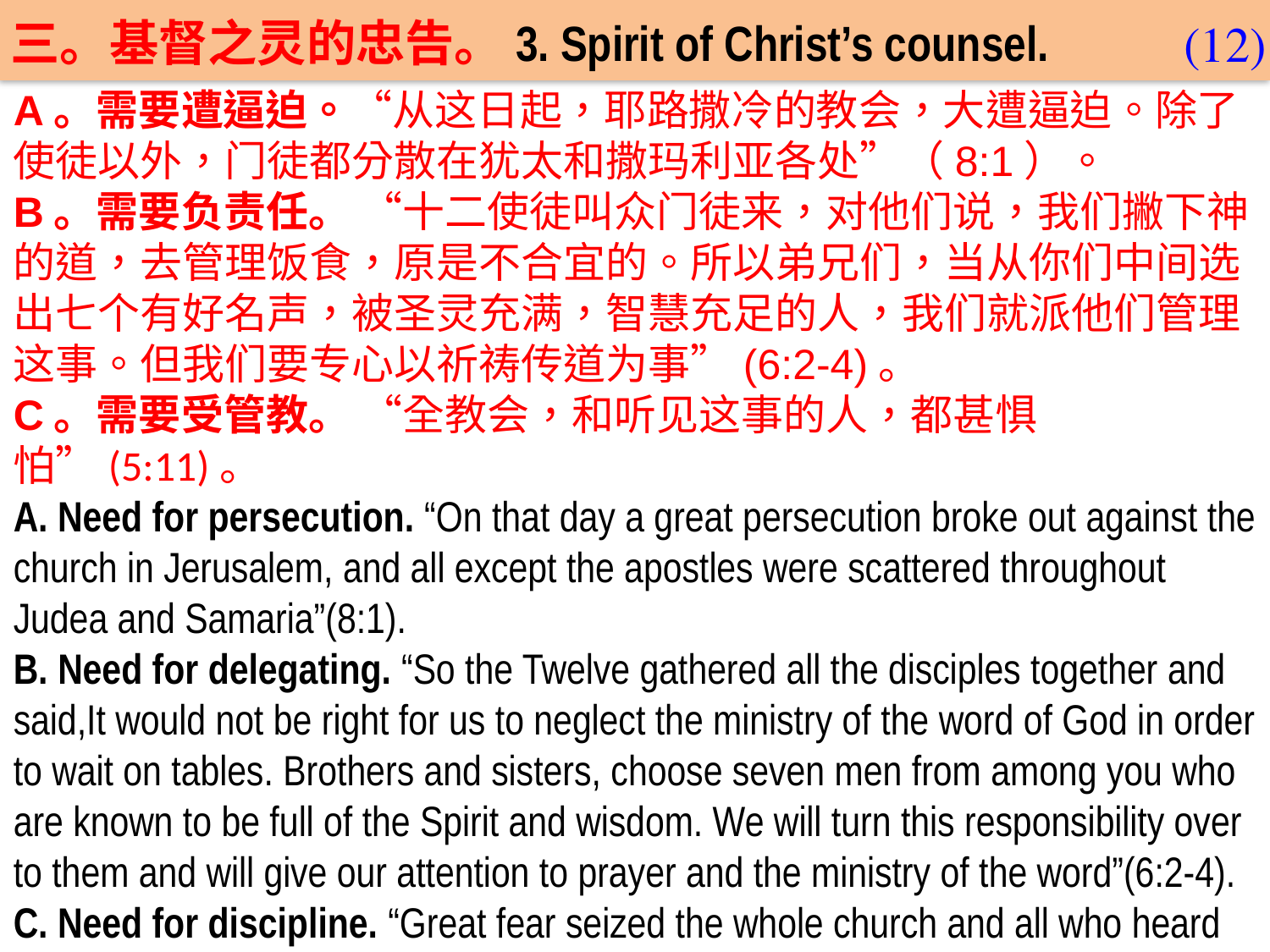

三。基督之灵的忠告。3. Spirit of Christ’s counsel.
(12)
A。需要遭逼迫。“从这日起，耶路撒冷的教会，大遭逼迫。除了使徒以外，门徒都分散在犹太和撒玛利亚各处”（8:1）。
B。需要负责任。 “十二使徒叫众门徒来，对他们说，我们撇下神的道，去管理饭食，原是不合宜的。所以弟兄们，当从你们中间选出七个有好名声，被圣灵充满，智慧充足的人，我们就派他们管理这事。但我们要专心以祈祷传道为事”(6:2-4)。
C。需要受管教。 “全教会，和听见这事的人，都甚惧怕”(5:11)。
A. Need for persecution. “On that day a great persecution broke out against the church in Jerusalem, and all except the apostles were scattered throughout Judea and Samaria”(8:1).
B. Need for delegating. “So the Twelve gathered all the disciples together and said,It would not be right for us to neglect the ministry of the word of God in order to wait on tables. Brothers and sisters, choose seven men from among you who are known to be full of the Spirit and wisdom. We will turn this responsibility over to them and will give our attention to prayer and the ministry of the word”(6:2-4).
C. Need for discipline. “Great fear seized the whole church and all who heard about these events”(God’s Discipline-5:11).